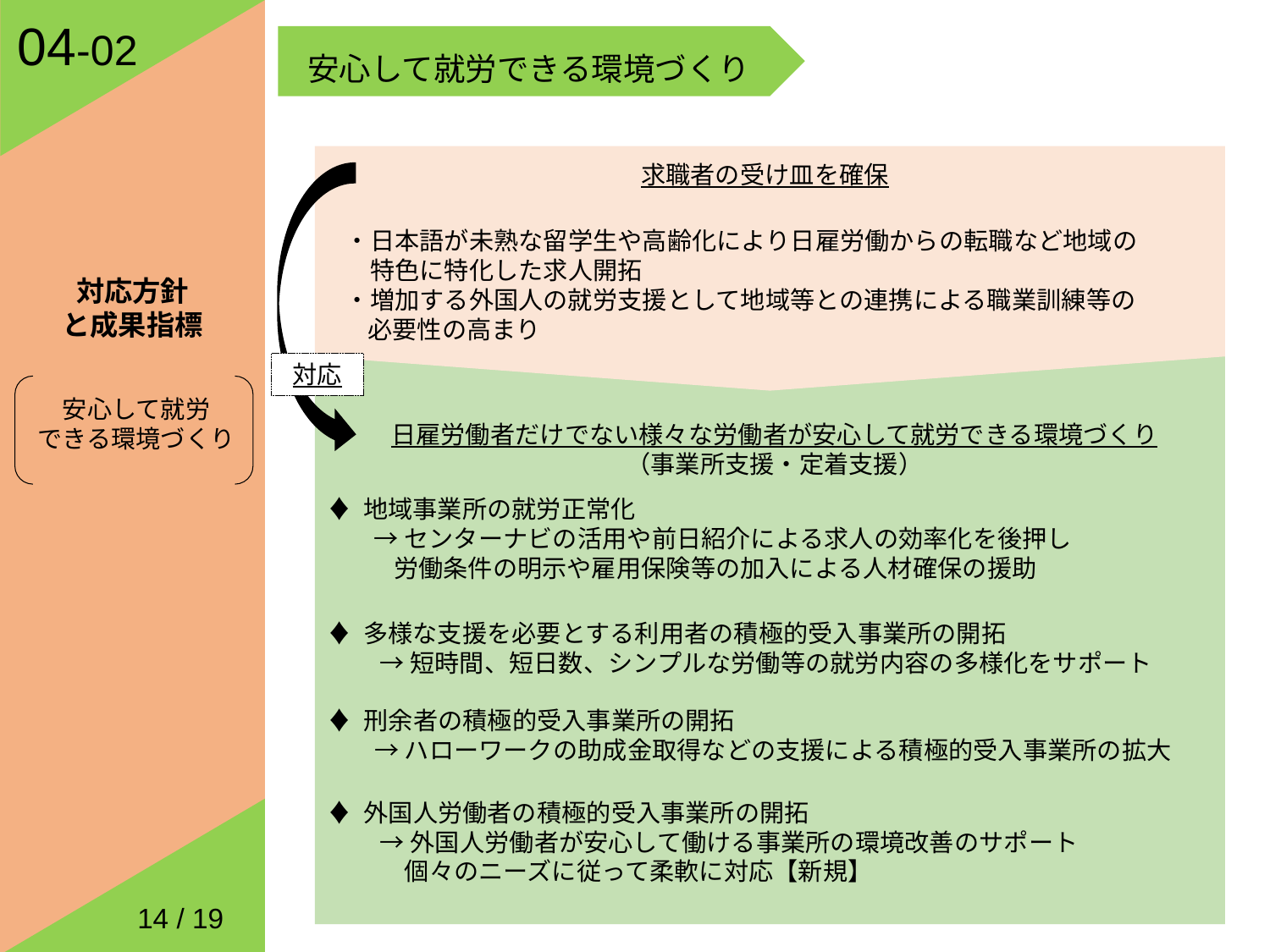

対応方針
と成果指標

04-02

安心して就労できる環境づくり
求職者の受け皿を確保

・日本語が未熟な留学生や高齢化により日雇労働からの転職など地域の
　特色に特化した求人開拓
・増加する外国人の就労支援として地域等との連携による職業訓練等の
   必要性の高まり
対応

安心して就労
できる環境づくり
日雇労働者だけでない様々な労働者が安心して就労できる環境づくり
（事業所支援・定着支援）

♦ 地域事業所の就労正常化
　    → センターナビの活用や前日紹介による求人の効率化を後押し
           労働条件の明示や雇用保険等の加入による人材確保の援助
♦ 多様な支援を必要とする利用者の積極的受入事業所の開拓
 　   → 短時間、短日数、シンプルな労働等の就労内容の多様化をサポート
♦ 刑余者の積極的受入事業所の開拓
　    → ハローワークの助成金取得などの支援による積極的受入事業所の拡大

♦ 外国人労働者の積極的受入事業所の開拓
   　 → 外国人労働者が安心して働ける事業所の環境改善のサポート
　　     個々のニーズに従って柔軟に対応【新規】
14 / 19